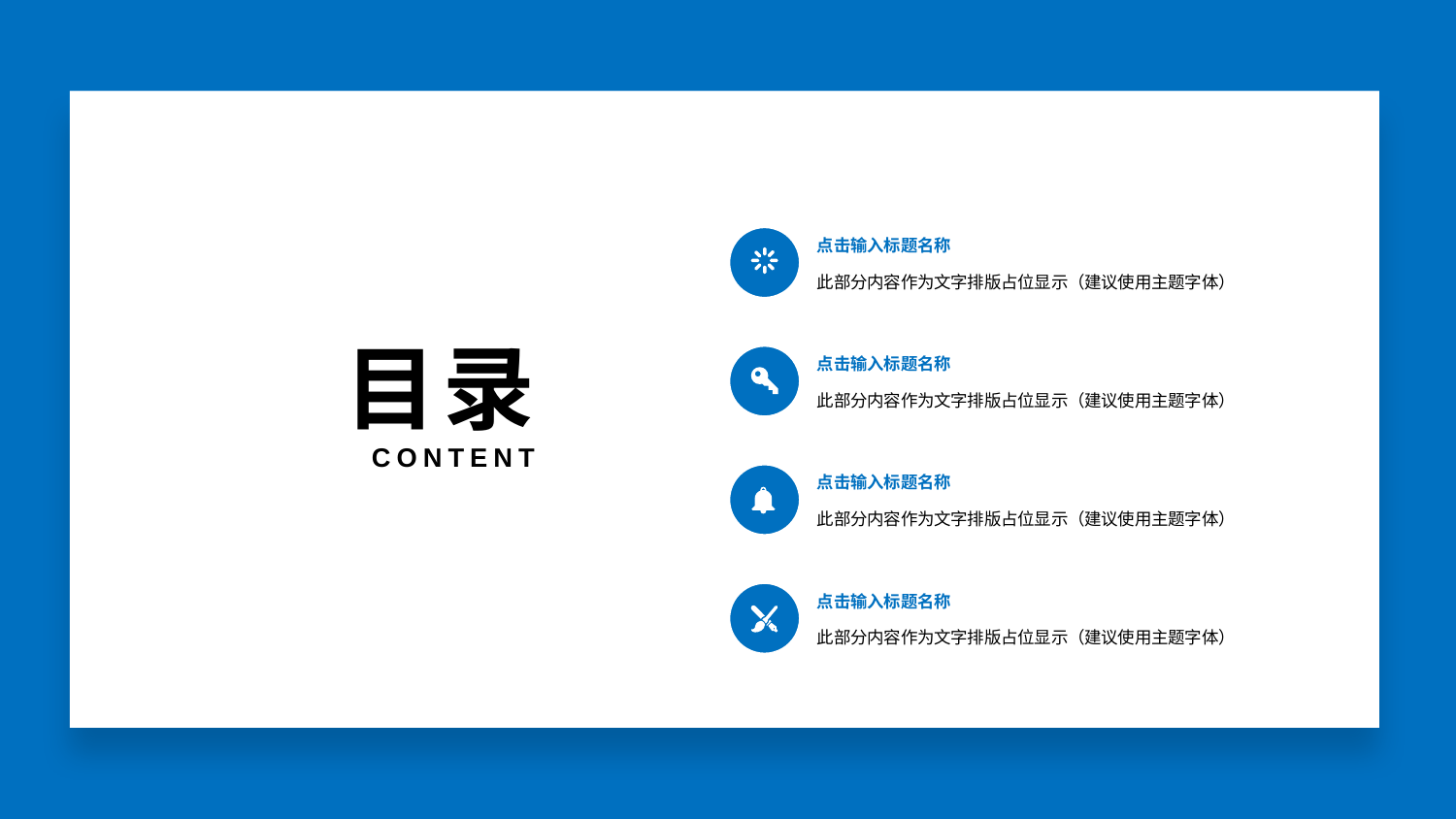

点击输入标题名称
此部分内容作为文字排版占位显示（建议使用主题字体）
目录

点击输入标题名称
此部分内容作为文字排版占位显示（建议使用主题字体）
CONTENT

点击输入标题名称
此部分内容作为文字排版占位显示（建议使用主题字体）

点击输入标题名称
此部分内容作为文字排版占位显示（建议使用主题字体）